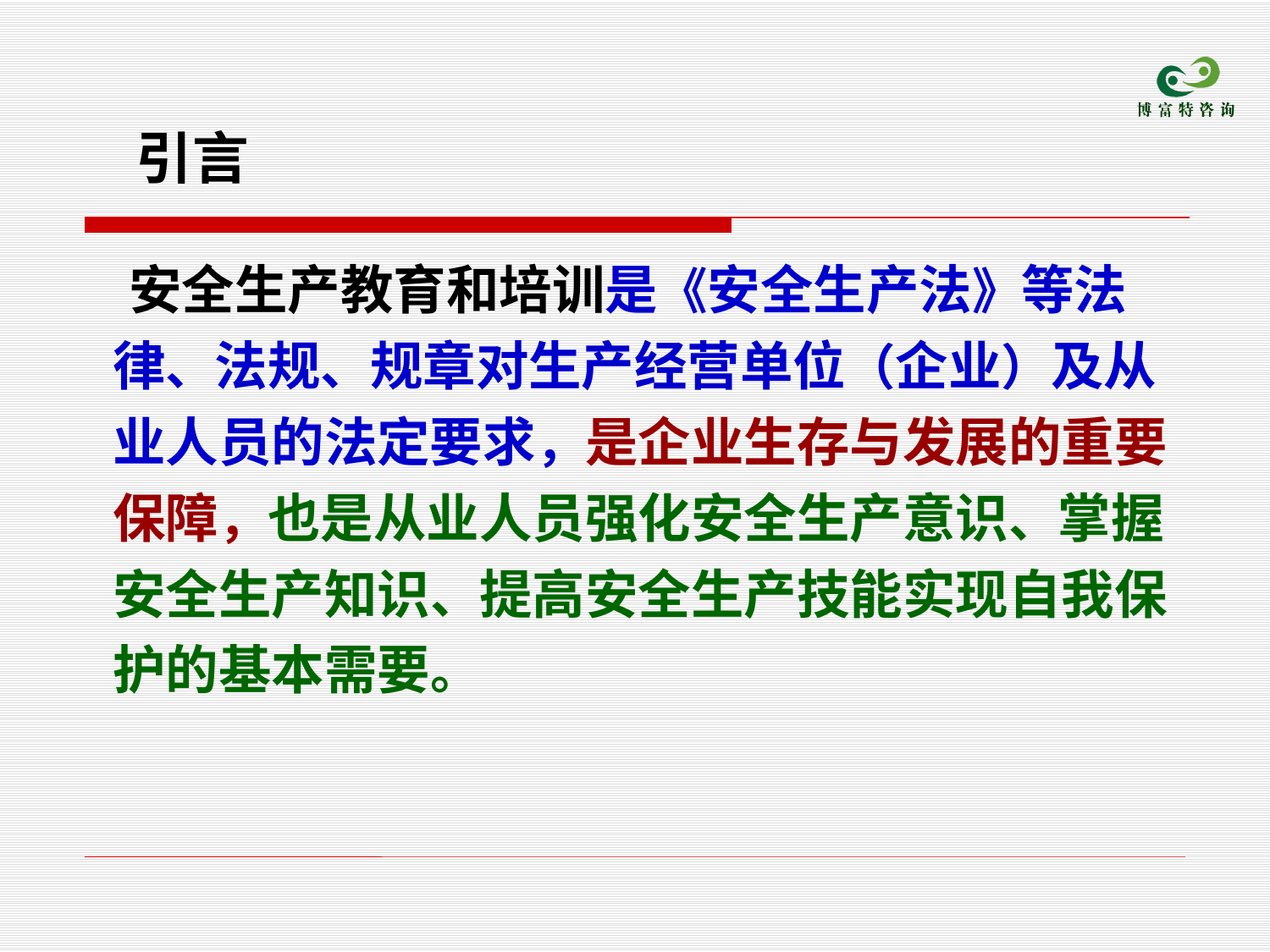

引言
　      安全生产教育和培训是《安全生产法》等法律、法规、规章对生产经营单位（企业）及从业人员的法定要求，是企业生存与发展的重要保障，也是从业人员强化安全生产意识、掌握安全生产知识、提高安全生产技能实现自我保护的基本需要。